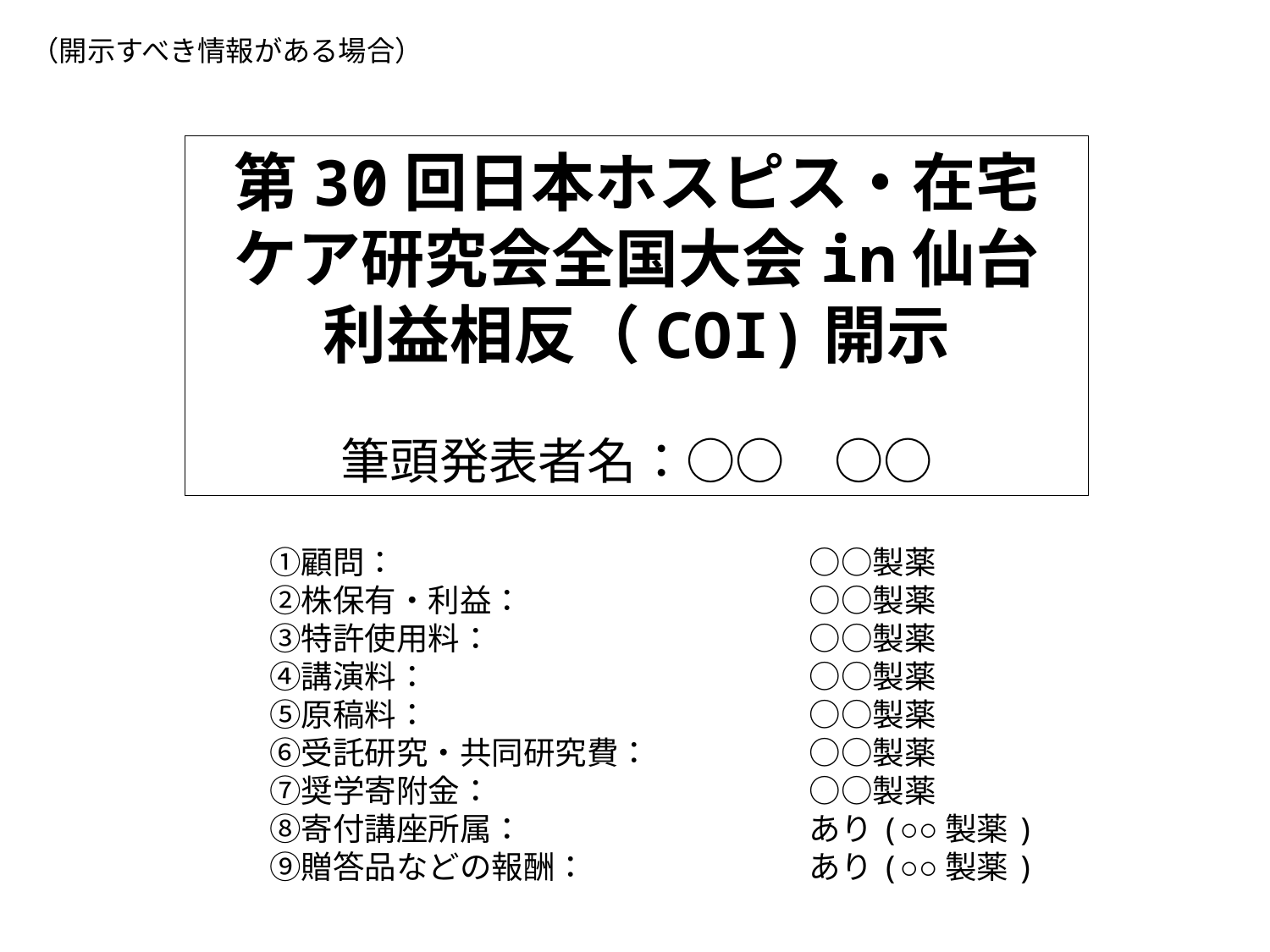

（開示すべき情報がある場合）
第30回日本ホスピス・在宅
ケア研究会全国大会in仙台
利益相反（COI)開示

筆頭発表者名：○○　○○
　①顧問：　　　　　　　　　　　　　○○製薬
　②株保有・利益：　　　　　　　　　○○製薬
　③特許使用料：　　　　　　　　　　○○製薬
　④講演料：　　　　　　　　　　　　○○製薬
　⑤原稿料：　　　　　　　　　　　　○○製薬
　⑥受託研究・共同研究費：　　　　　○○製薬
　⑦奨学寄附金：　　　　　　　　　　○○製薬
　⑧寄付講座所属：　　　　　　　　　あり(○○製薬)
　⑨贈答品などの報酬：　　　　　　　あり(○○製薬)